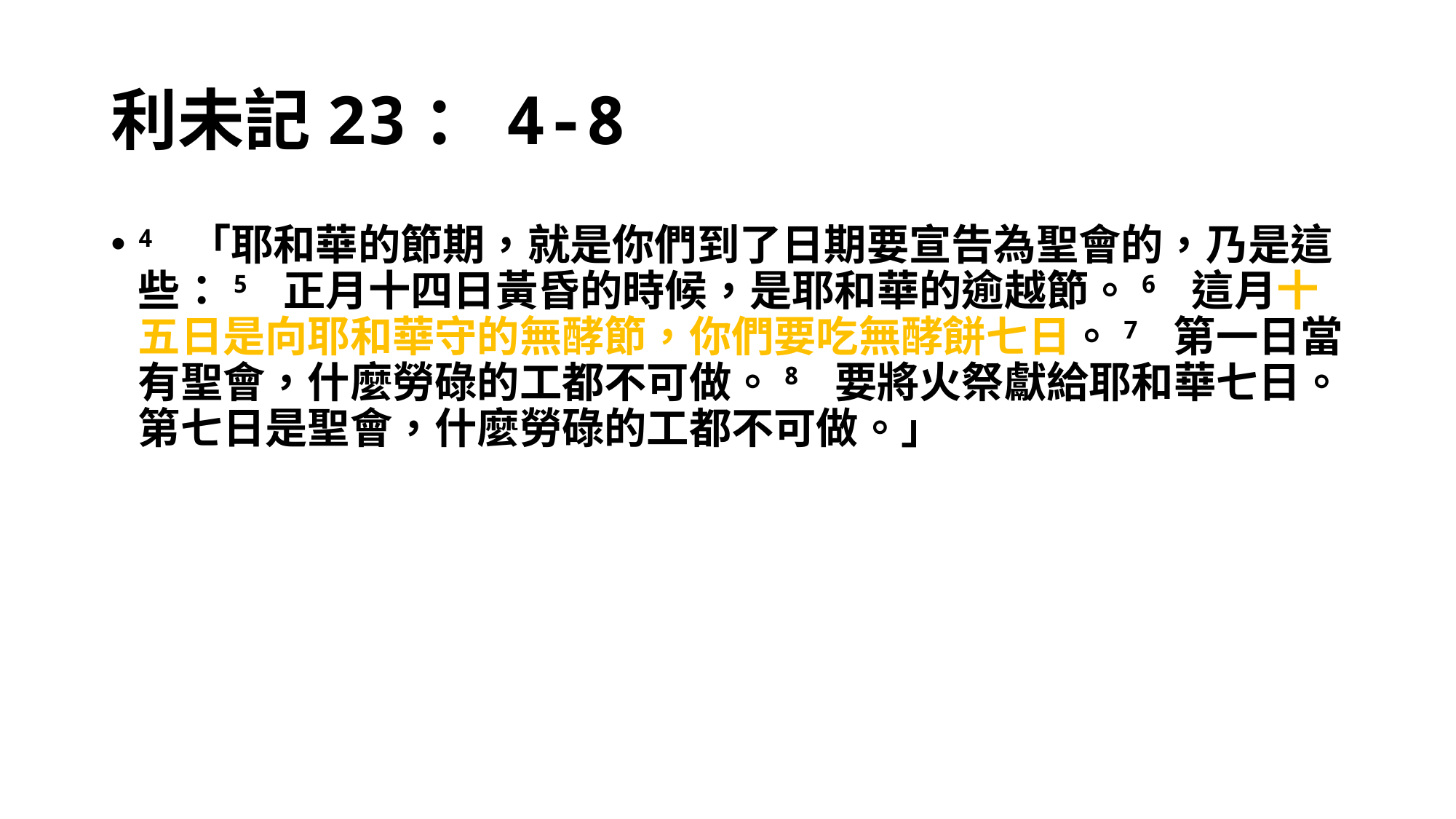

# 利未記23：4-8
4 「耶和華的節期，就是你們到了日期要宣告為聖會的，乃是這些：5 正月十四日黃昏的時候，是耶和華的逾越節。6 這月十五日是向耶和華守的無酵節，你們要吃無酵餅七日。7 第一日當有聖會，什麼勞碌的工都不可做。8 要將火祭獻給耶和華七日。第七日是聖會，什麼勞碌的工都不可做。」